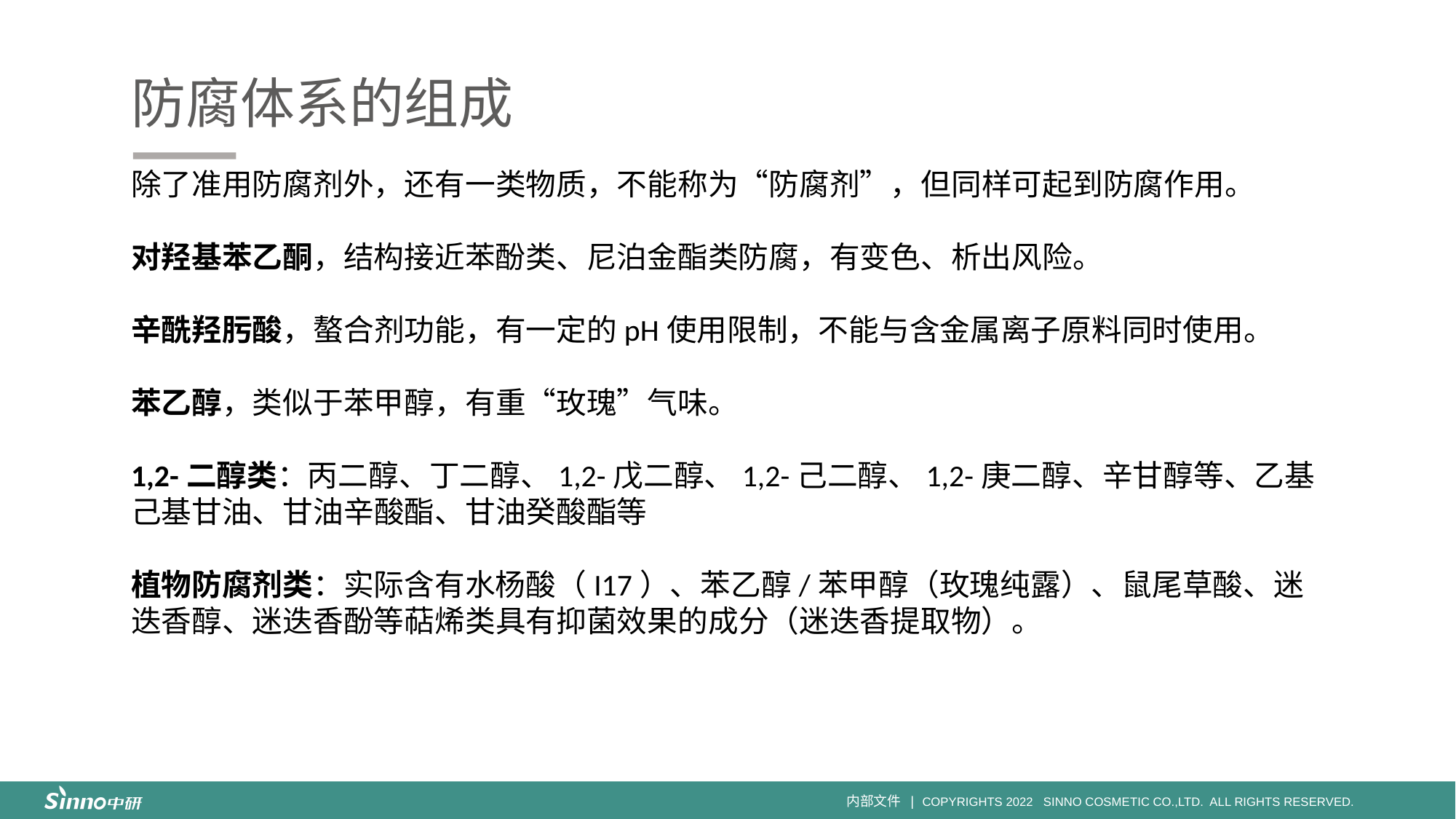

防腐体系的组成

除了准用防腐剂外，还有一类物质，不能称为“防腐剂”，但同样可起到防腐作用。

对羟基苯乙酮，结构接近苯酚类、尼泊金酯类防腐，有变色、析出风险。

辛酰羟肟酸，螯合剂功能，有一定的pH使用限制，不能与含金属离子原料同时使用。

苯乙醇，类似于苯甲醇，有重“玫瑰”气味。

1,2-二醇类：丙二醇、丁二醇、1,2-戊二醇、1,2-己二醇、1,2-庚二醇、辛甘醇等、乙基己基甘油、甘油辛酸酯、甘油癸酸酯等

植物防腐剂类：实际含有水杨酸（I17）、苯乙醇/苯甲醇（玫瑰纯露）、鼠尾草酸、迷迭香醇、迷迭香酚等萜烯类具有抑菌效果的成分（迷迭香提取物）。